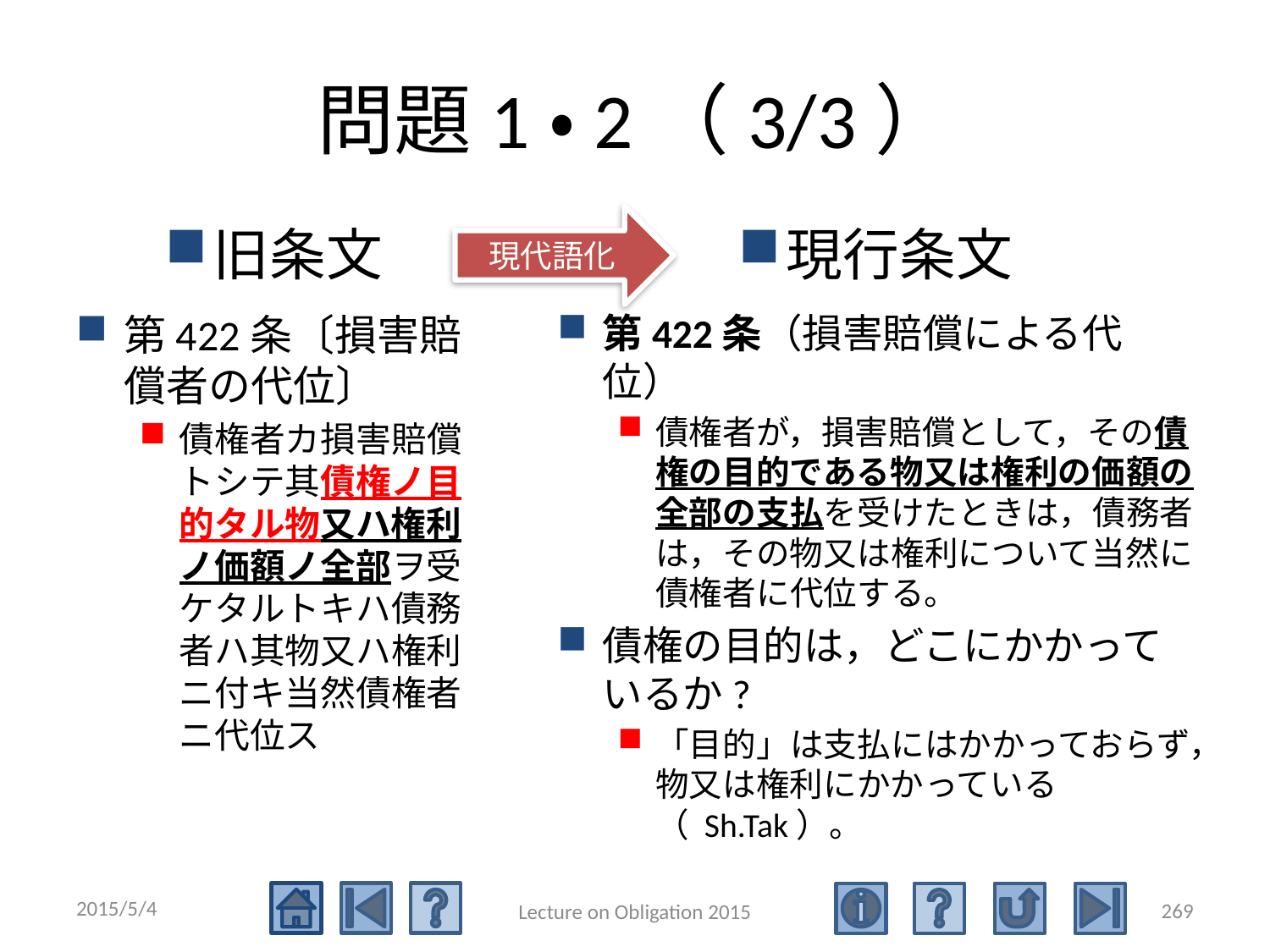

# 問題1・2（3/3）
現代語化
旧条文
現行条文
第422条〔損害賠償者の代位〕
債権者カ損害賠償トシテ其債権ノ目的タル物又ハ権利ノ価額ノ全部ヲ受ケタルトキハ債務者ハ其物又ハ権利ニ付キ当然債権者ニ代位ス
第422条（損害賠償による代位）
債権者が，損害賠償として，その債権の目的である物又は権利の価額の全部の支払を受けたときは，債務者は，その物又は権利について当然に債権者に代位する。
債権の目的は，どこにかかっているか?
「目的」は支払にはかかっておらず，物又は権利にかかっている（ Sh.Tak）。

2015/5/4
269
Lecture on Obligation 2015